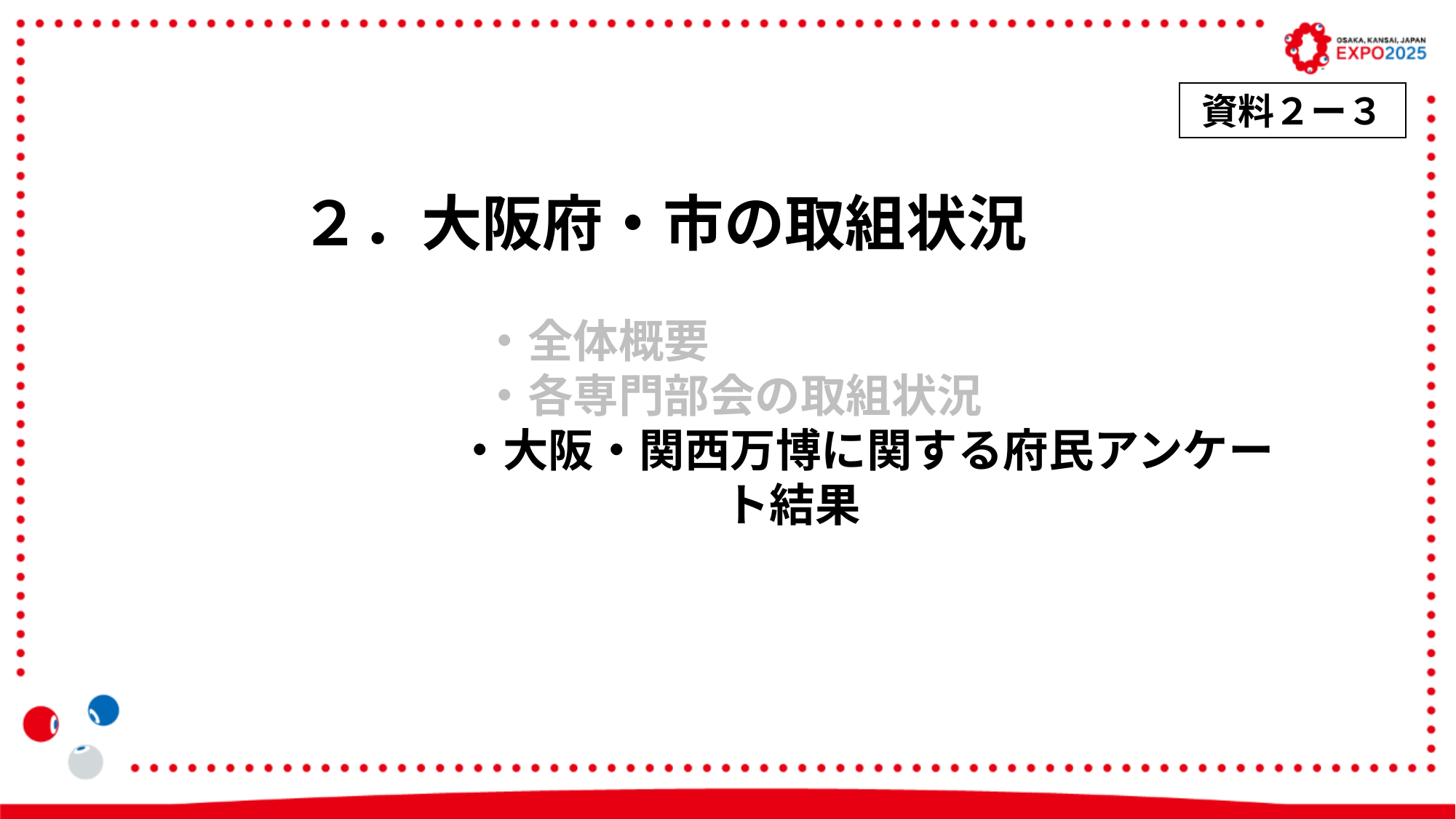

資料２ー３
２．大阪府・市の取組状況

　　　　・全体概要
　　　　・各専門部会の取組状況
　　　 ・大阪・関西万博に関する府民アンケート結果